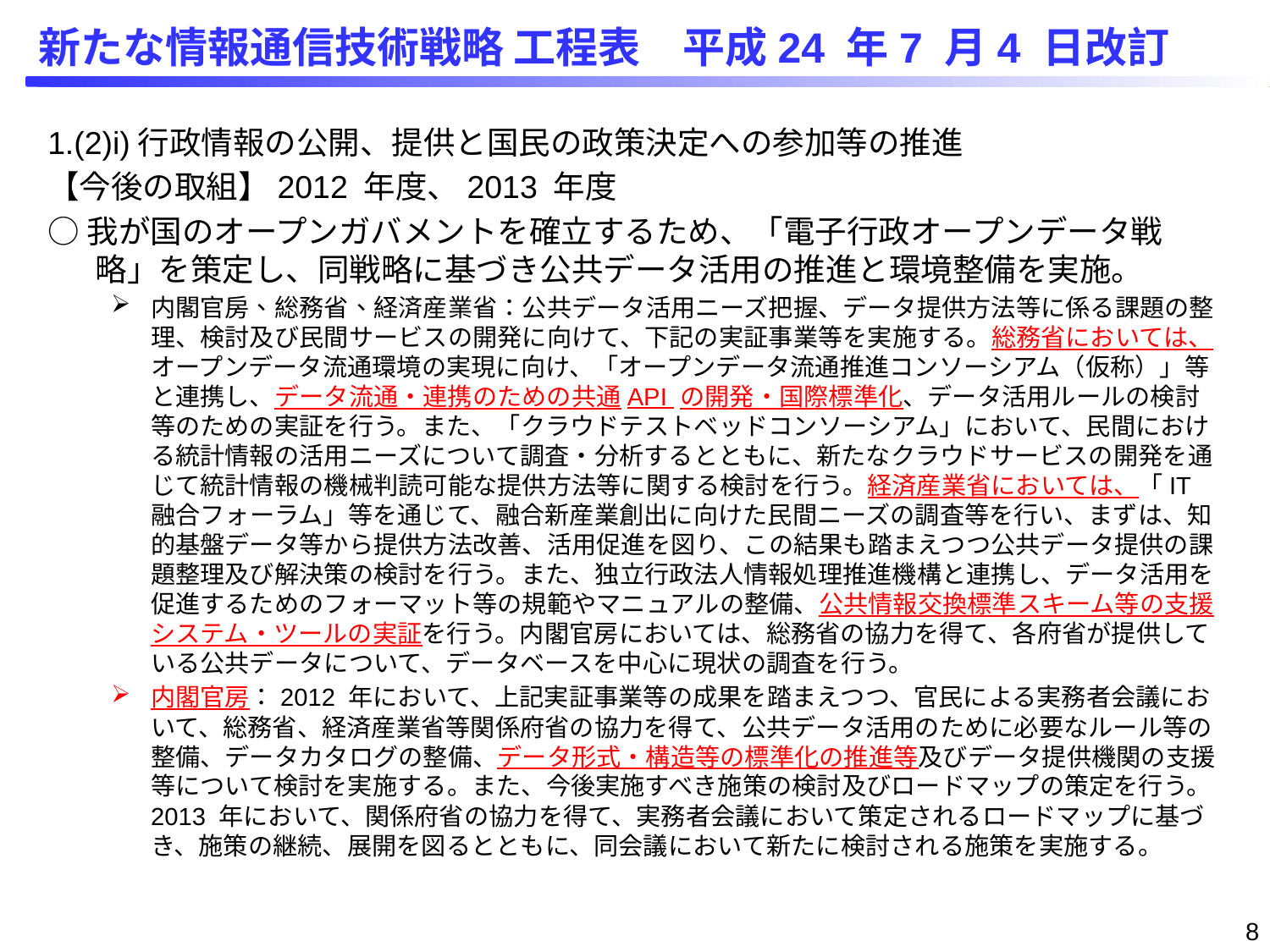

# 新たな情報通信技術戦略 工程表　平成24 年7 月4 日改訂
1.(2)i)行政情報の公開、提供と国民の政策決定への参加等の推進
【今後の取組】2012 年度、2013 年度
○我が国のオープンガバメントを確立するため、「電子行政オープンデータ戦略」を策定し、同戦略に基づき公共データ活用の推進と環境整備を実施。
内閣官房、総務省、経済産業省：公共データ活用ニーズ把握、データ提供方法等に係る課題の整理、検討及び民間サービスの開発に向けて、下記の実証事業等を実施する。総務省においては、オープンデータ流通環境の実現に向け、「オープンデータ流通推進コンソーシアム（仮称）」等と連携し、データ流通・連携のための共通API の開発・国際標準化、データ活用ルールの検討等のための実証を行う。また、「クラウドテストベッドコンソーシアム」において、民間における統計情報の活用ニーズについて調査・分析するとともに、新たなクラウドサービスの開発を通じて統計情報の機械判読可能な提供方法等に関する検討を行う。経済産業省においては、「IT 融合フォーラム」等を通じて、融合新産業創出に向けた民間ニーズの調査等を行い、まずは、知的基盤データ等から提供方法改善、活用促進を図り、この結果も踏まえつつ公共データ提供の課題整理及び解決策の検討を行う。また、独立行政法人情報処理推進機構と連携し、データ活用を促進するためのフォーマット等の規範やマニュアルの整備、公共情報交換標準スキーム等の支援システム・ツールの実証を行う。内閣官房においては、総務省の協力を得て、各府省が提供している公共データについて、データベースを中心に現状の調査を行う。
内閣官房：2012 年において、上記実証事業等の成果を踏まえつつ、官民による実務者会議において、総務省、経済産業省等関係府省の協力を得て、公共データ活用のために必要なルール等の整備、データカタログの整備、データ形式・構造等の標準化の推進等及びデータ提供機関の支援等について検討を実施する。また、今後実施すべき施策の検討及びロードマップの策定を行う。2013 年において、関係府省の協力を得て、実務者会議において策定されるロードマップに基づき、施策の継続、展開を図るとともに、同会議において新たに検討される施策を実施する。
8